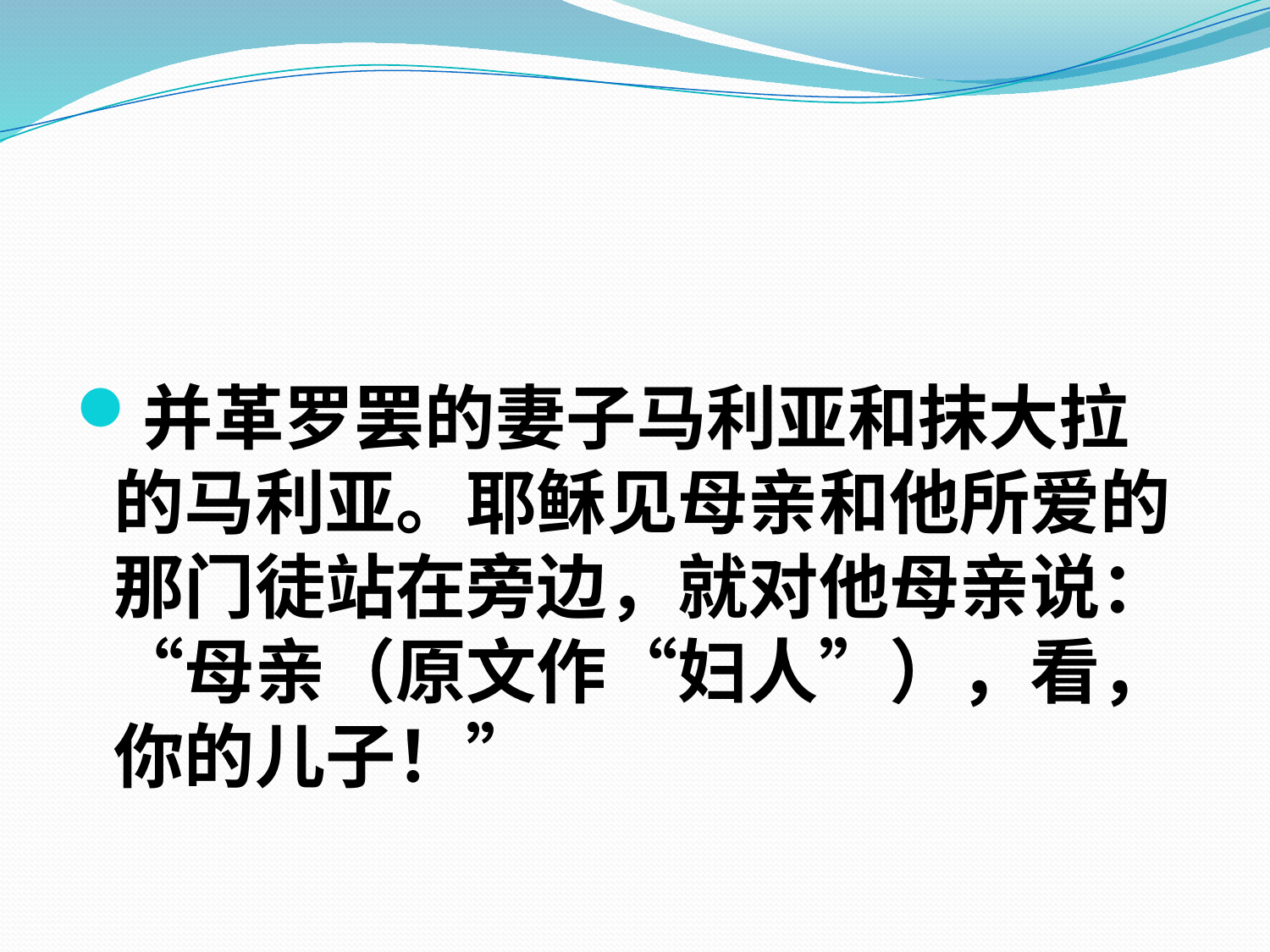

#

并革罗罢的妻子马利亚和抹大拉的马利亚。耶稣见母亲和他所爱的那门徒站在旁边，就对他母亲说：“母亲（原文作“妇人”），看，你的儿子！”